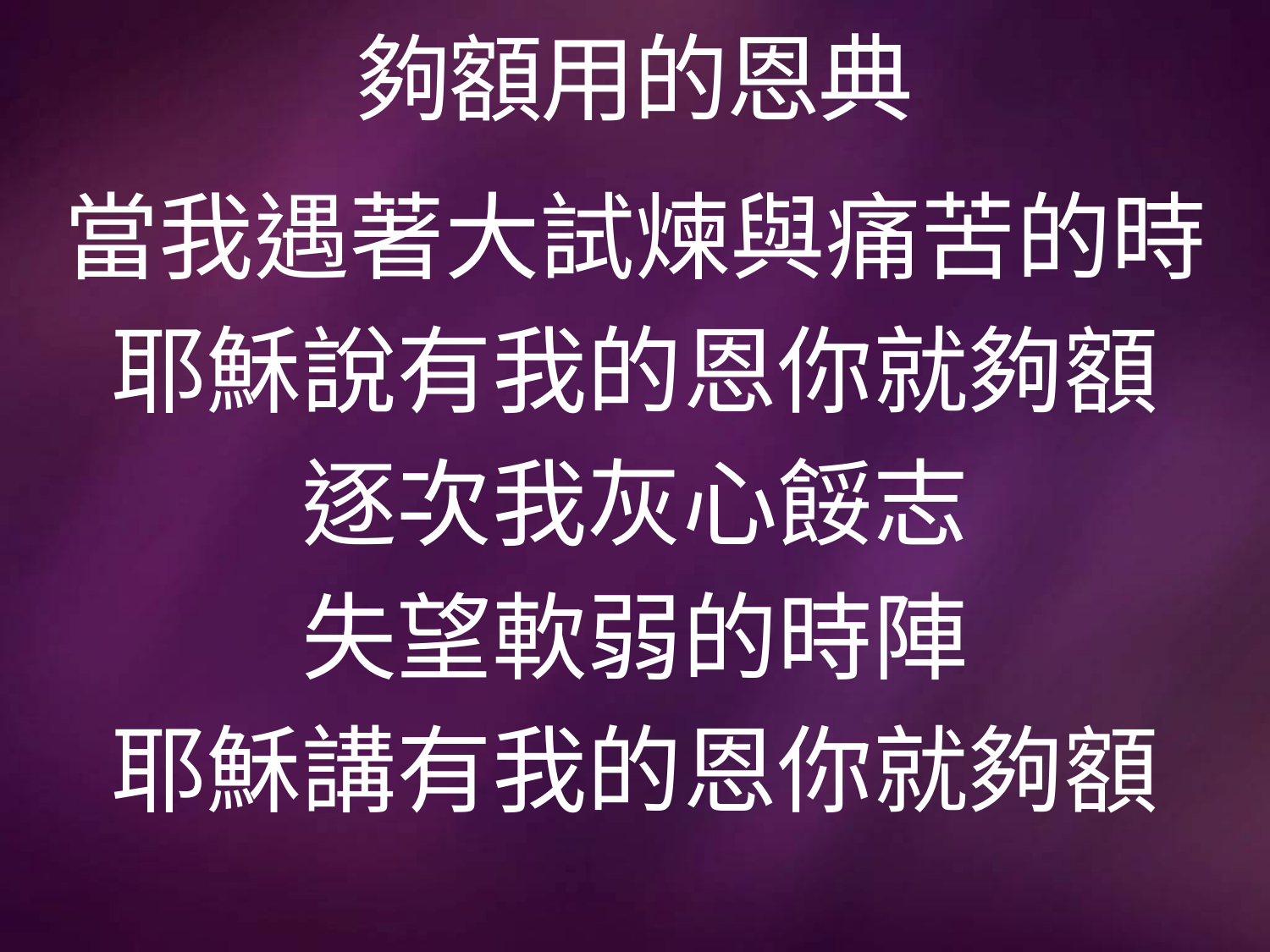

# 夠額用的恩典
當我遇著大試煉與痛苦的時
耶穌說有我的恩你就夠額
逐次我灰心餒志
失望軟弱的時陣
耶穌講有我的恩你就夠額